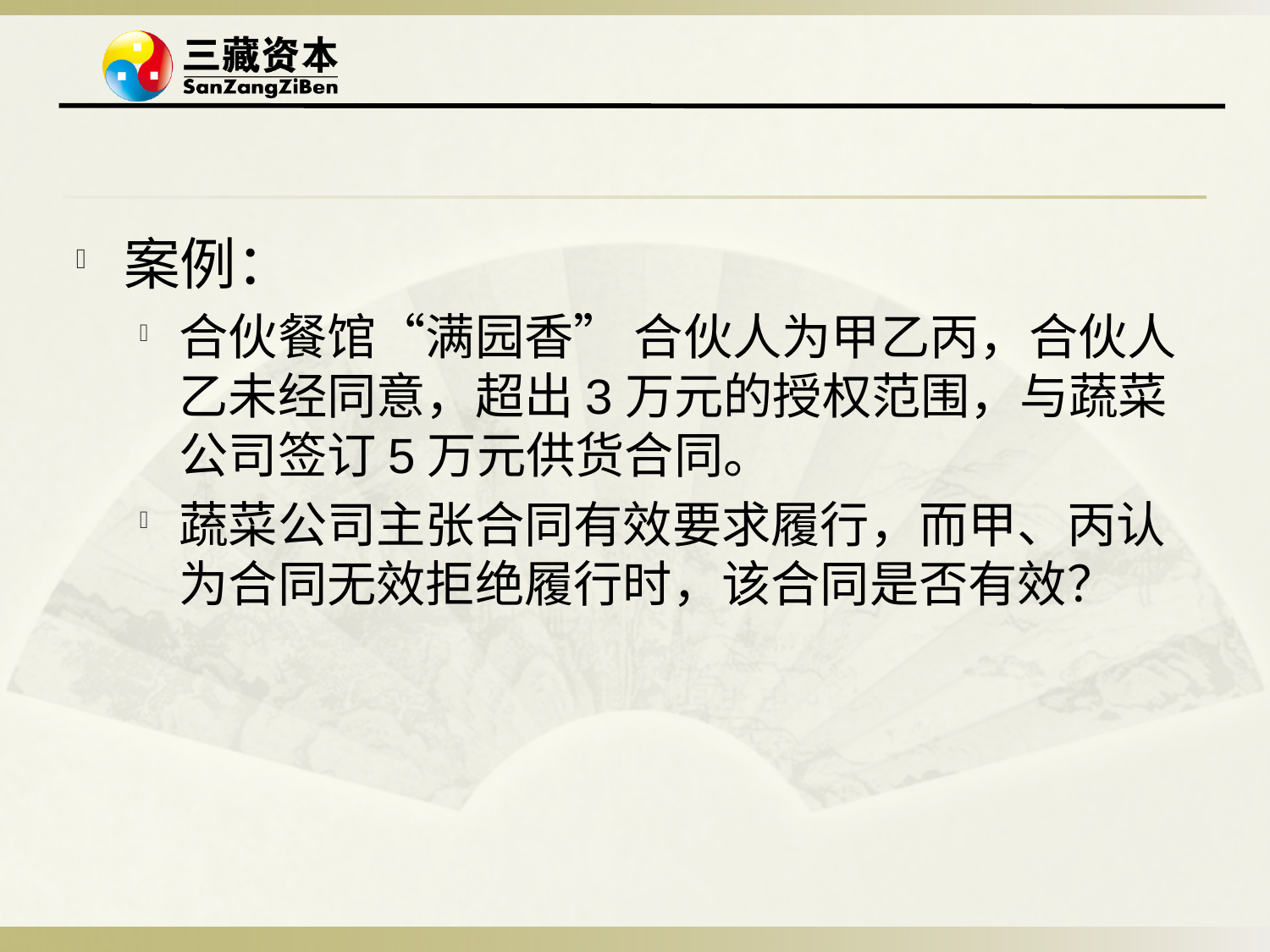

#
案例：
合伙餐馆“满园香” 合伙人为甲乙丙，合伙人乙未经同意，超出3万元的授权范围，与蔬菜公司签订5万元供货合同。
蔬菜公司主张合同有效要求履行，而甲、丙认为合同无效拒绝履行时，该合同是否有效？